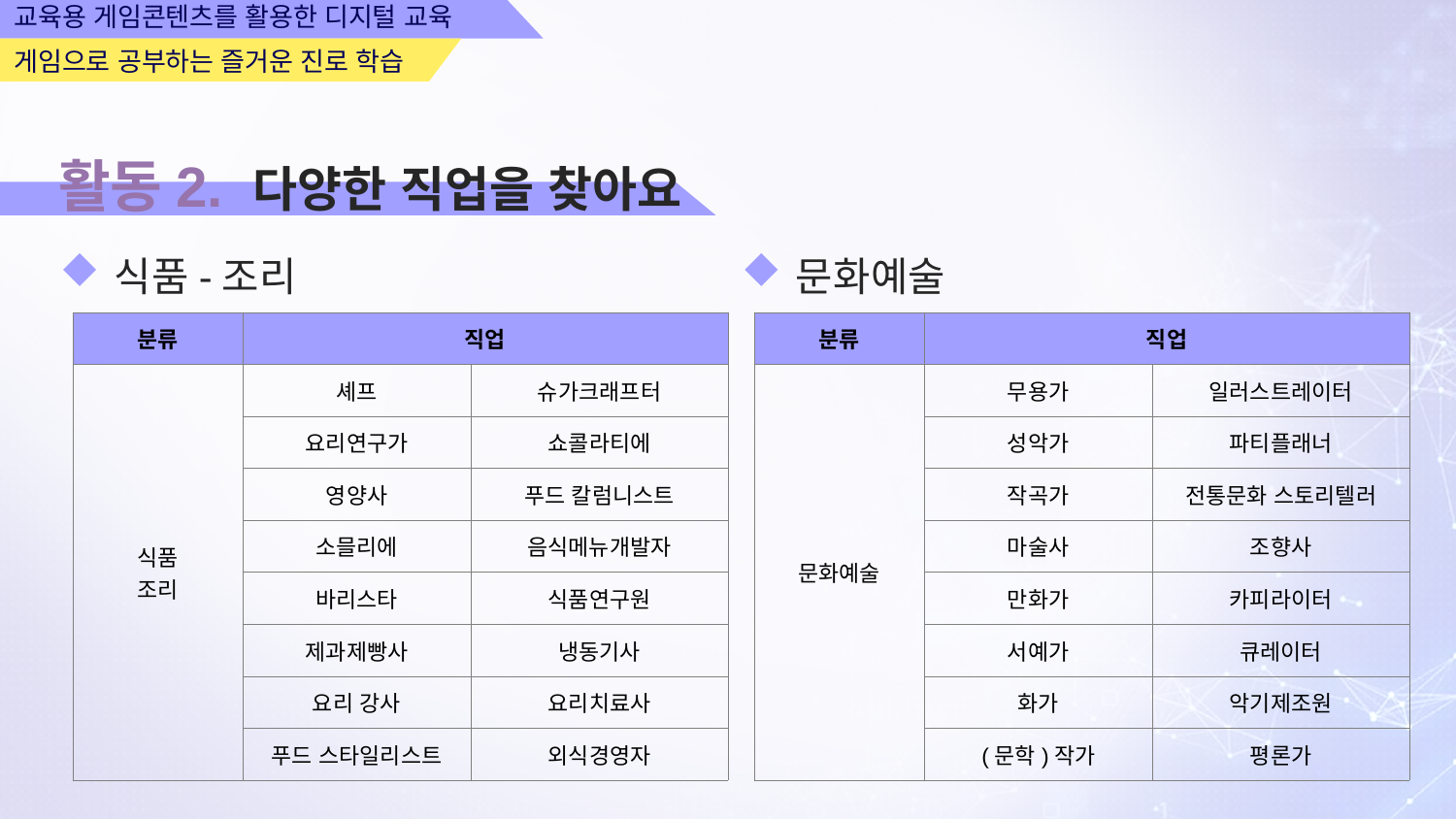

활동2. 다양한 직업을 찾아요

식품-조리
문화예술
| 분류 | 직업 |  |
| --- | --- | --- |
| 식품 조리 | 셰프 | 슈가크래프터 |
| 운동 · 스포츠 | 요리연구가 | 쇼콜라티에 |
| 운동감독 | 영양사 | 푸드 칼럼니스트 |
| 운동선수 | 소믈리에 | 음식메뉴개발자 |
| 보디빌더 | 바리스타 | 식품연구원 |
| 운동경기심판 | 제과제빵사 | 냉동기사 |
| 체육지도자 | 요리 강사 | 요리치료사 |
| 스포츠기자 | 푸드 스타일리스트 | 외식경영자 |
| 분류 | 직업 |  |
| --- | --- | --- |
| 문화예술 | 무용가 | 일러스트레이터 |
| 운동 · 스포츠 | 성악가 | 파티플래너 |
| 운동감독 | 작곡가 | 전통문화 스토리텔러 |
| 운동선수 | 마술사 | 조향사 |
| 보디빌더 | 만화가 | 카피라이터 |
| 운동경기심판 | 서예가 | 큐레이터 |
| 체육지도자 | 화가 | 악기제조원 |
| 스포츠기자 | (문학)작가 | 평론가 |